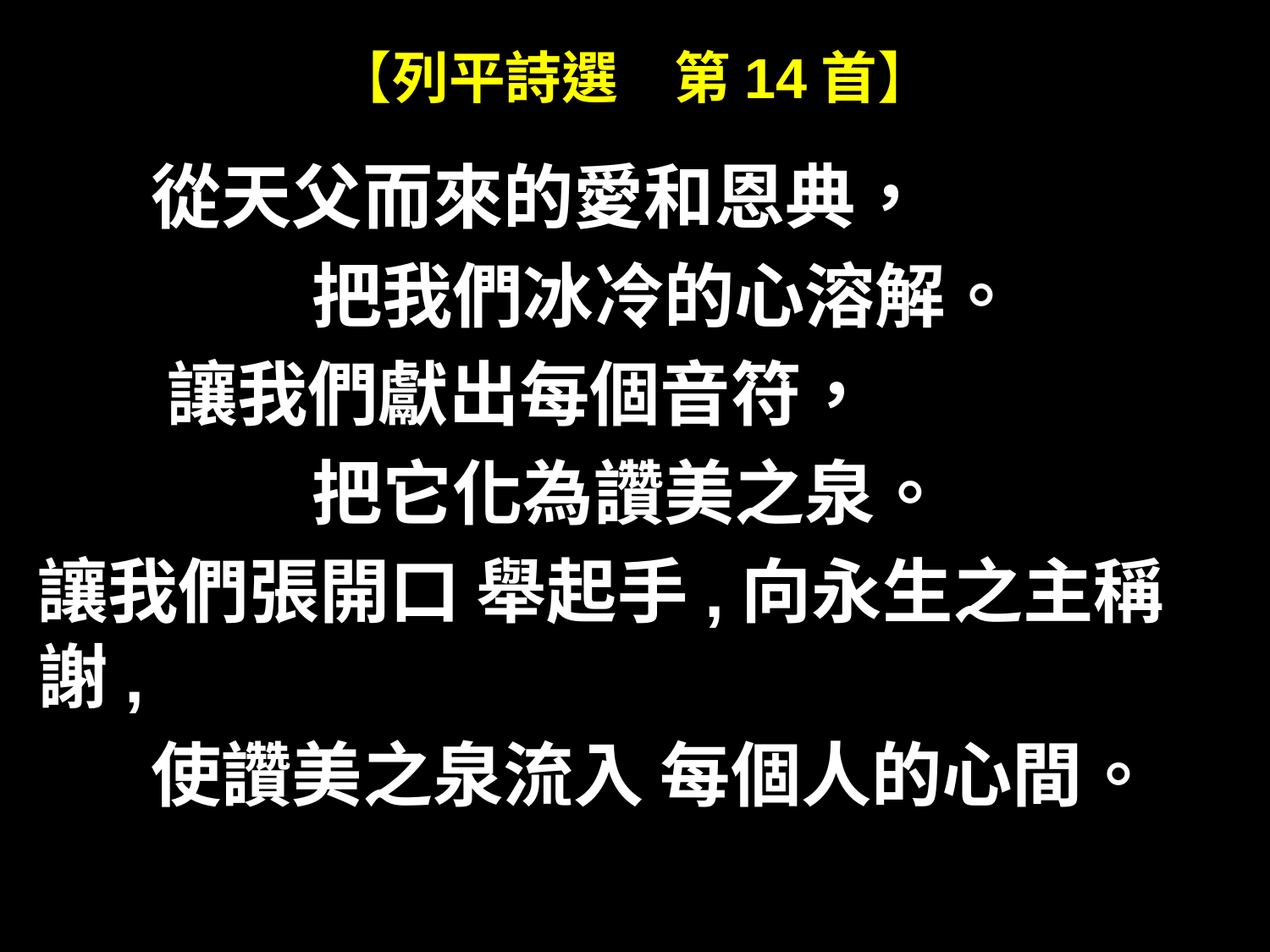

# 【列平詩選　第14首】
      從天父而來的愛和恩典，
                把我們冰冷的心溶解。
       讓我們獻出每個音符，
                把它化為讚美之泉。
讓我們張開口 舉起手,向永生之主稱謝,
      使讚美之泉流入 每個人的心間。